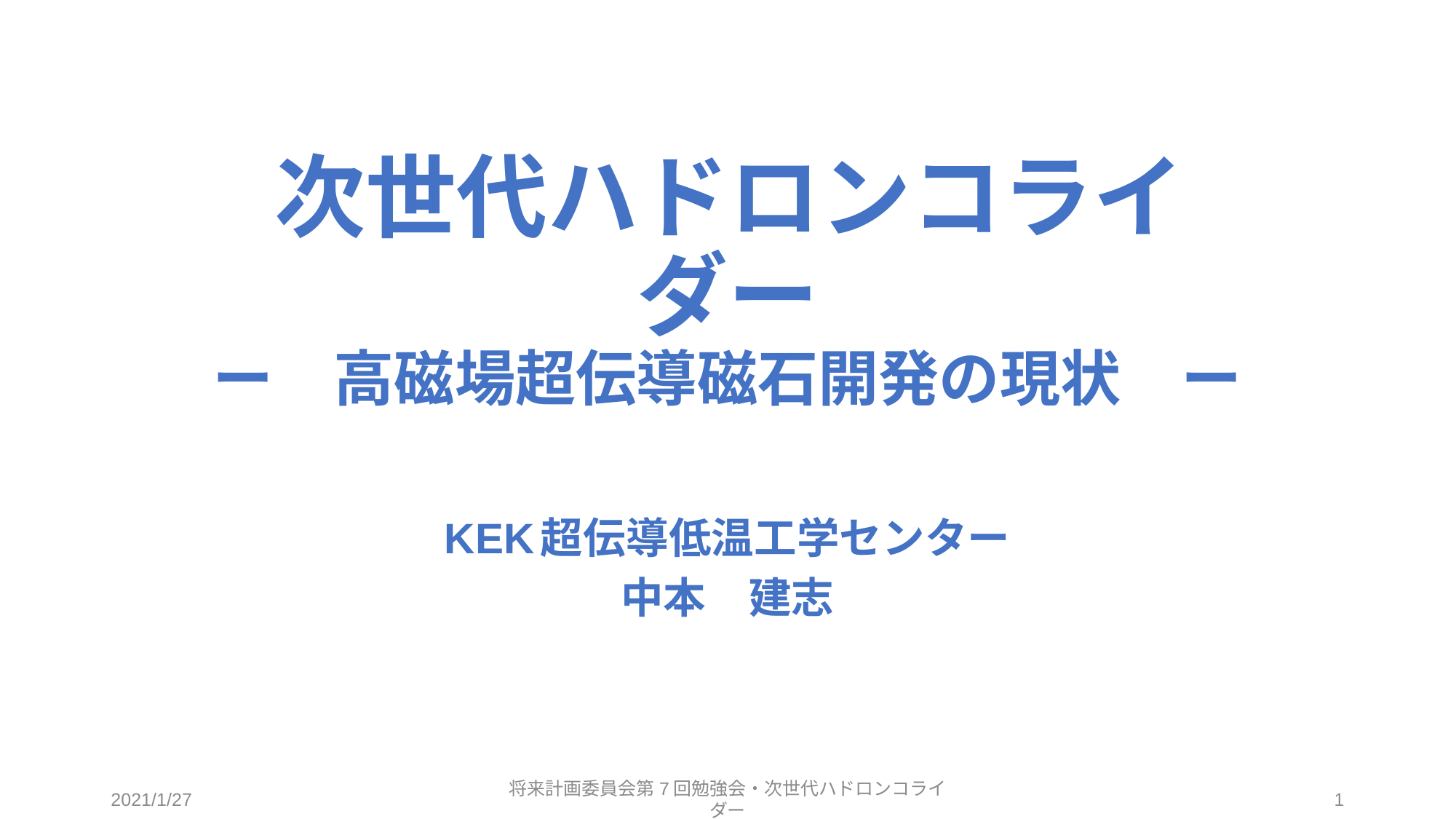

# 次世代ハドロンコライダー ー　高磁場超伝導磁石開発の現状　ー
KEK	超伝導低温工学センター
中本　建志
2021/1/27
将来計画委員会第7回勉強会・次世代ハドロンコライダー
1